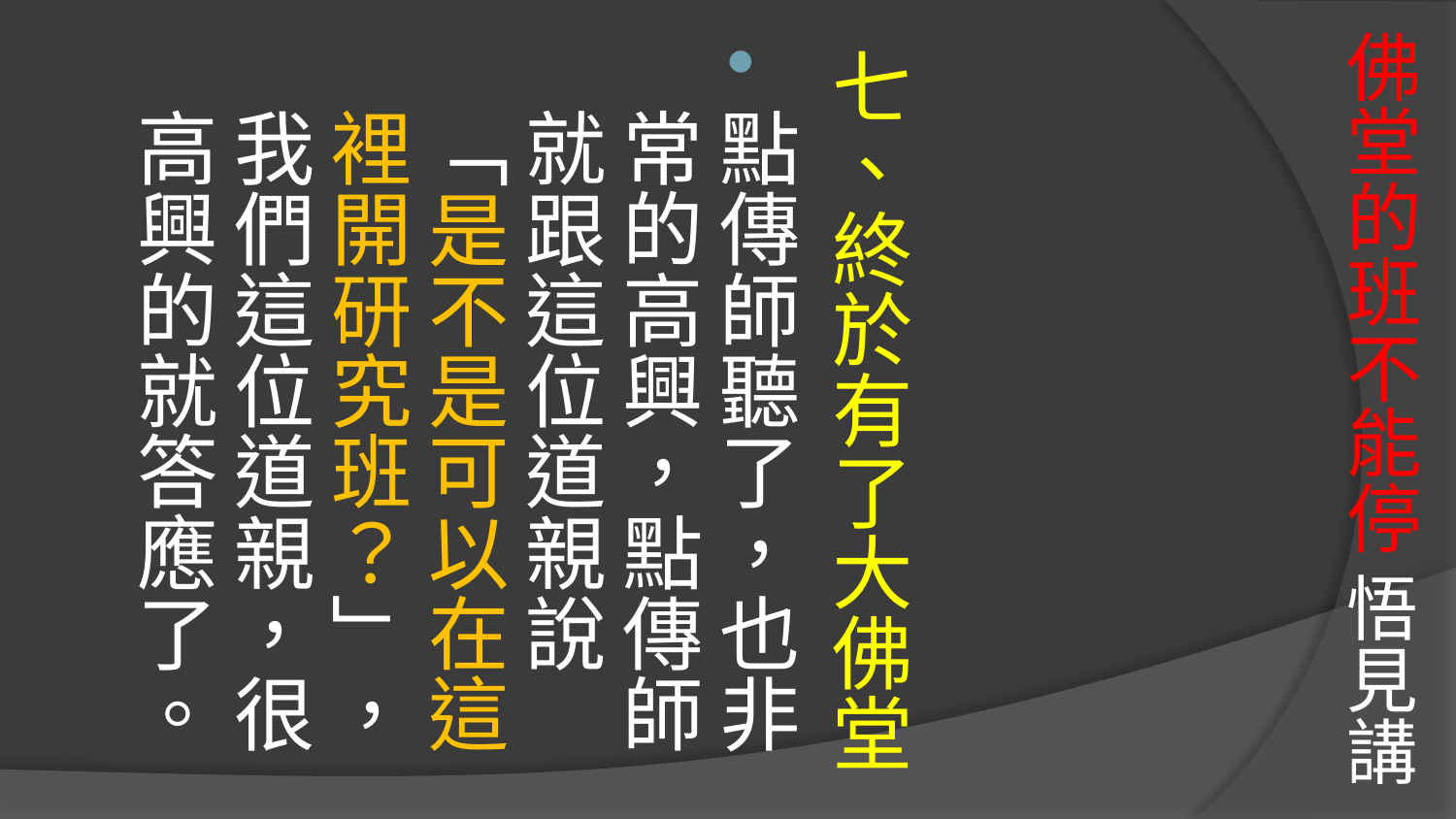

# 佛堂的班不能停 悟見講
七、終於有了大佛堂
點傳師聽了，也非常的高興，點傳師就跟這位道親說「是不是可以在這裡開研究班？」，我們這位道親，很高興的就答應了。